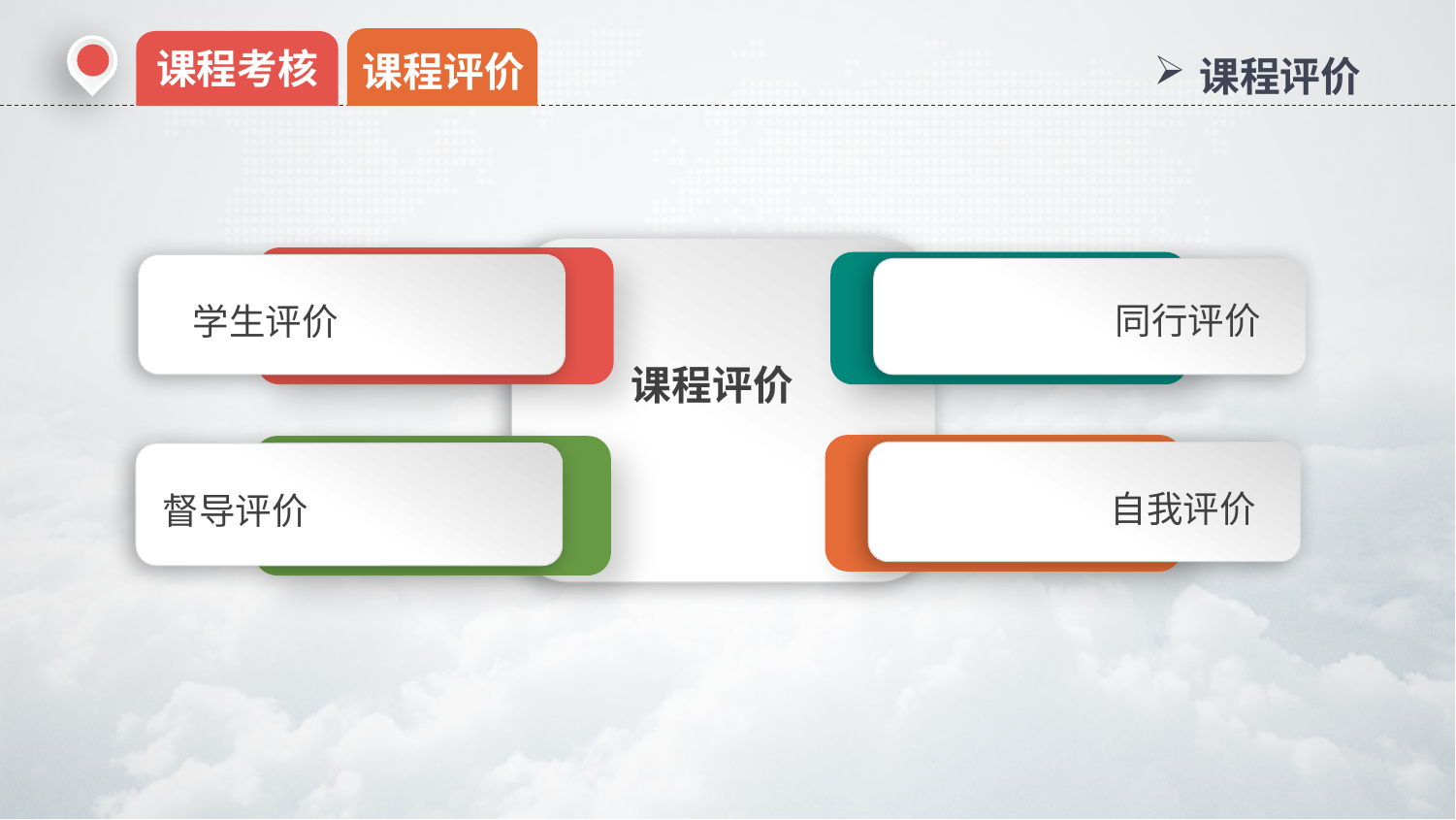

课程考核

课程评价
课程评价

课程评价

学生评价

同行评价

自我评价

督导评价